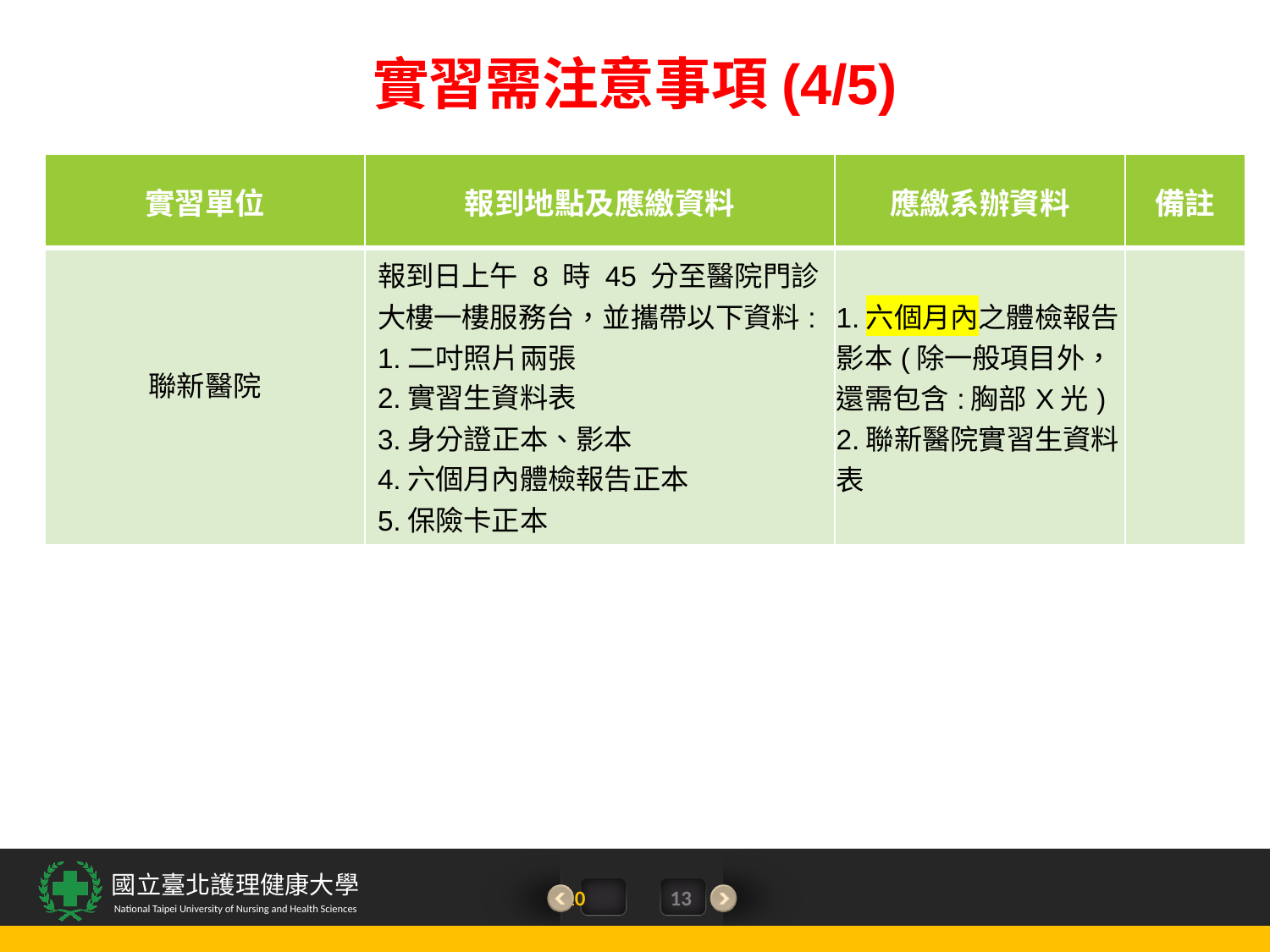

# 實習需注意事項(4/5)
| 實習單位 | 報到地點及應繳資料 | 應繳系辦資料 | 備註 |
| --- | --- | --- | --- |
| 聯新醫院 | 報到日上午 8 時 45 分至醫院門診大樓一樓服務台，並攜帶以下資料: 1.二吋照片兩張 2.實習生資料表 3.身分證正本、影本 4.六個月內體檢報告正本 5.保險卡正本 | 1.六個月內之體檢報告影本(除一般項目外，還需包含:胸部X光) 2.聯新醫院實習生資料表 |  |